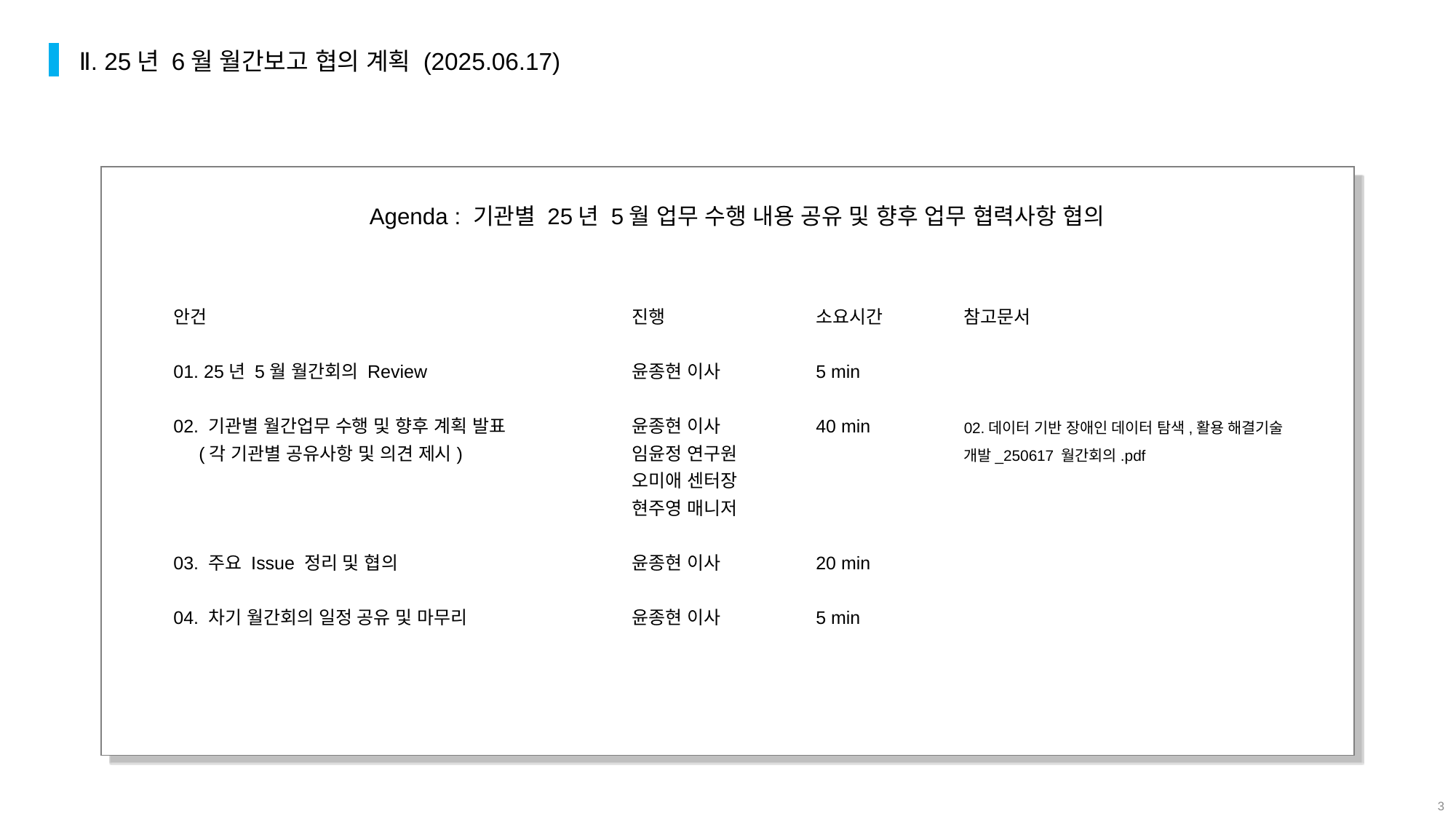

Ⅱ. 25년 6월 월간보고 협의 계획 (2025.06.17)

Agenda : 기관별 25년 5월 업무 수행 내용 공유 및 향후 업무 협력사항 협의
안건

01. 25년 5월 월간회의 Review

02. 기관별 월간업무 수행 및 향후 계획 발표
     (각 기관별 공유사항 및 의견 제시)

03. 주요 Issue 정리 및 협의

04. 차기 월간회의 일정 공유 및 마무리
진행

윤종현 이사

윤종현 이사
임윤정 연구원
오미애 센터장
현주영 매니저

윤종현 이사

윤종현 이사
소요시간

5 min

40 min

20 min

5 min
참고문서

02.데이터 기반 장애인 데이터 탐색,활용 해결기술 개발_250617 월간회의.pdf
3